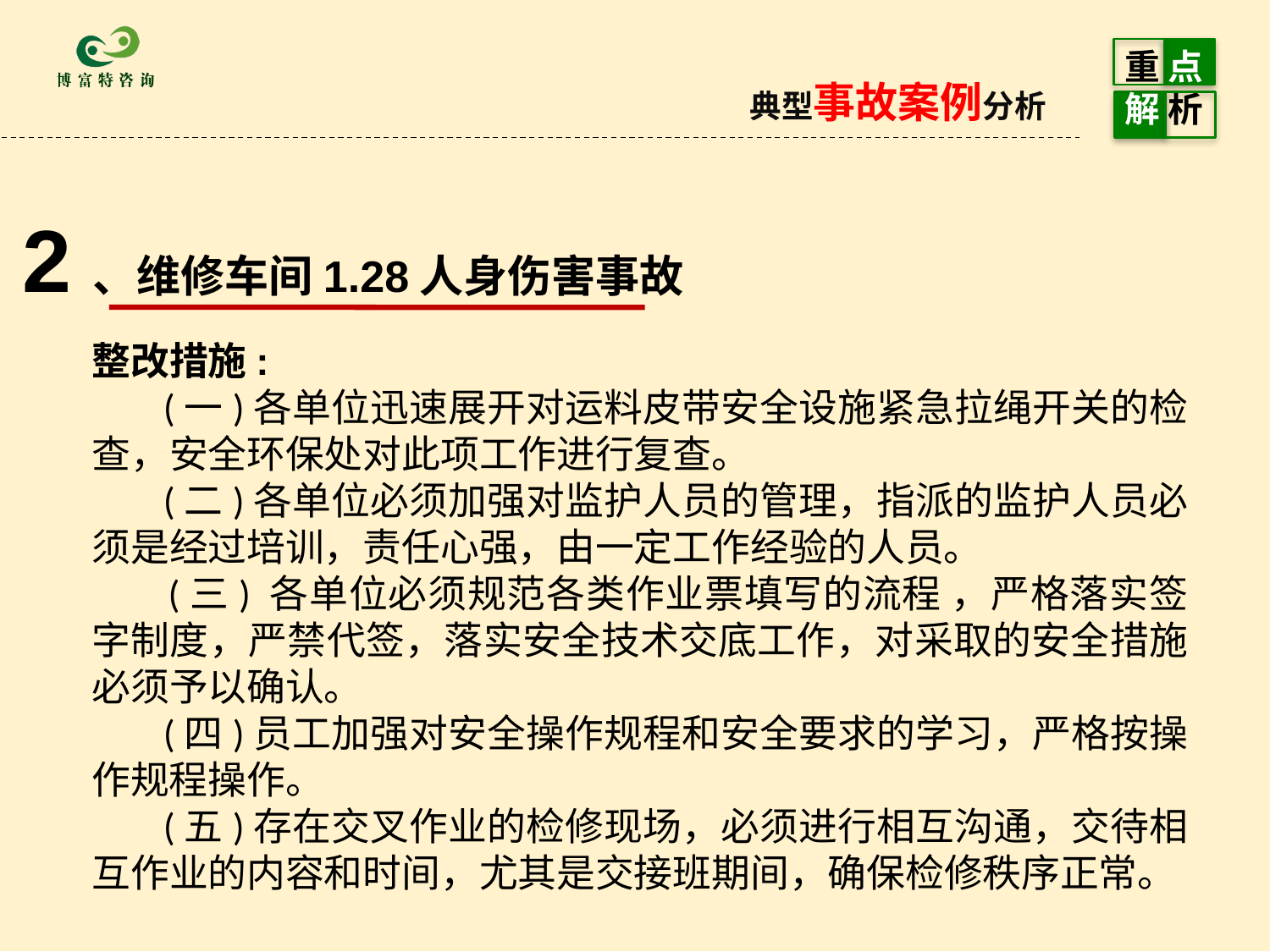

2、维修车间1.28人身伤害事故

整改措施:
        (一)各单位迅速展开对运料皮带安全设施紧急拉绳开关的检查，安全环保处对此项工作进行复查。
        (二)各单位必须加强对监护人员的管理，指派的监护人员必须是经过培训，责任心强，由一定工作经验的人员。
        (三) 各单位必须规范各类作业票填写的流程 ，严格落实签字制度，严禁代签，落实安全技术交底工作，对采取的安全措施必须予以确认。
        (四)员工加强对安全操作规程和安全要求的学习，严格按操作规程操作。
        (五)存在交叉作业的检修现场，必须进行相互沟通，交待相互作业的内容和时间，尤其是交接班期间，确保检修秩序正常。